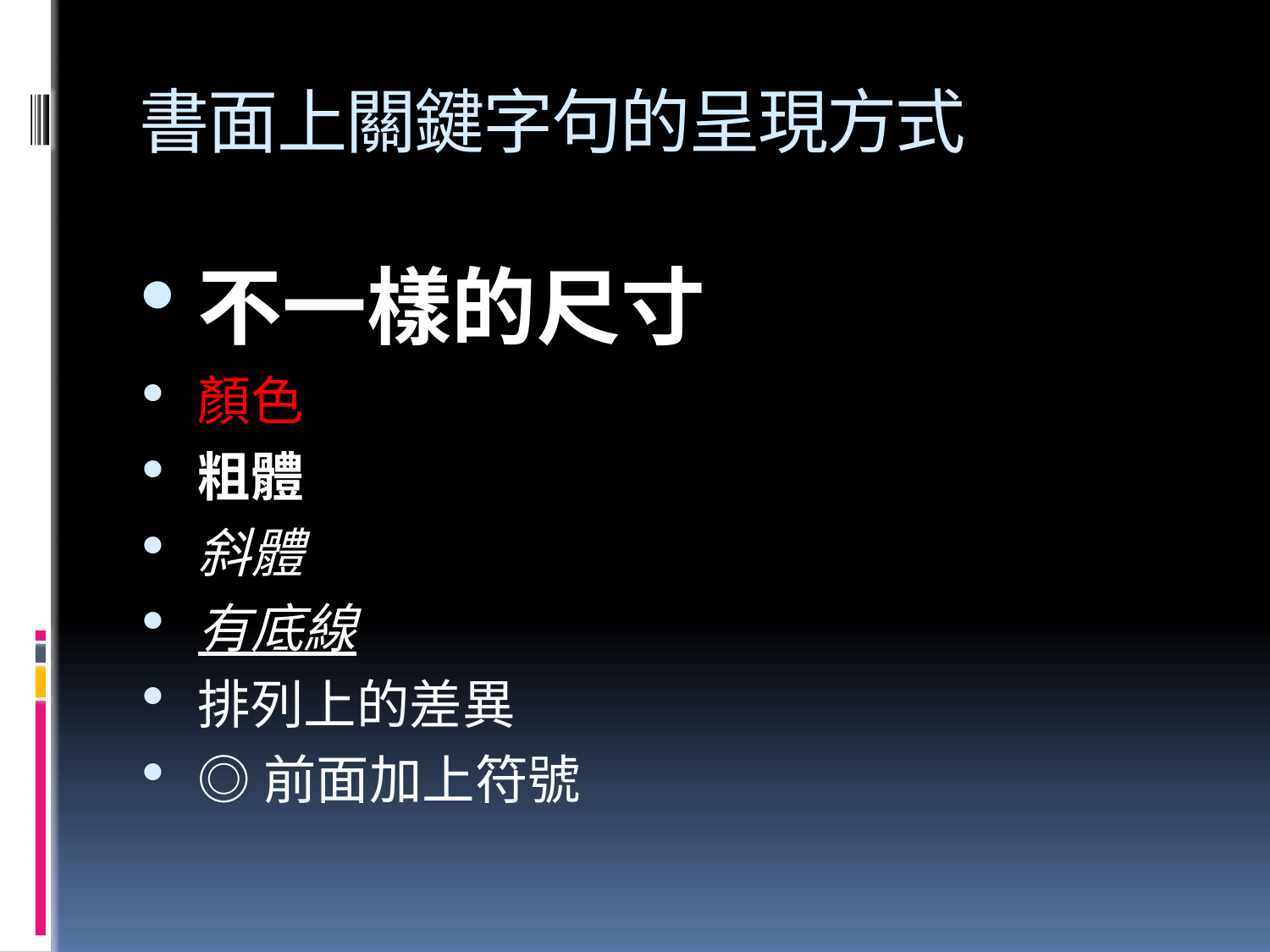

# 書面上關鍵字句的呈現方式
不一樣的尺寸
顏色
粗體
斜體
有底線
排列上的差異
◎前面加上符號